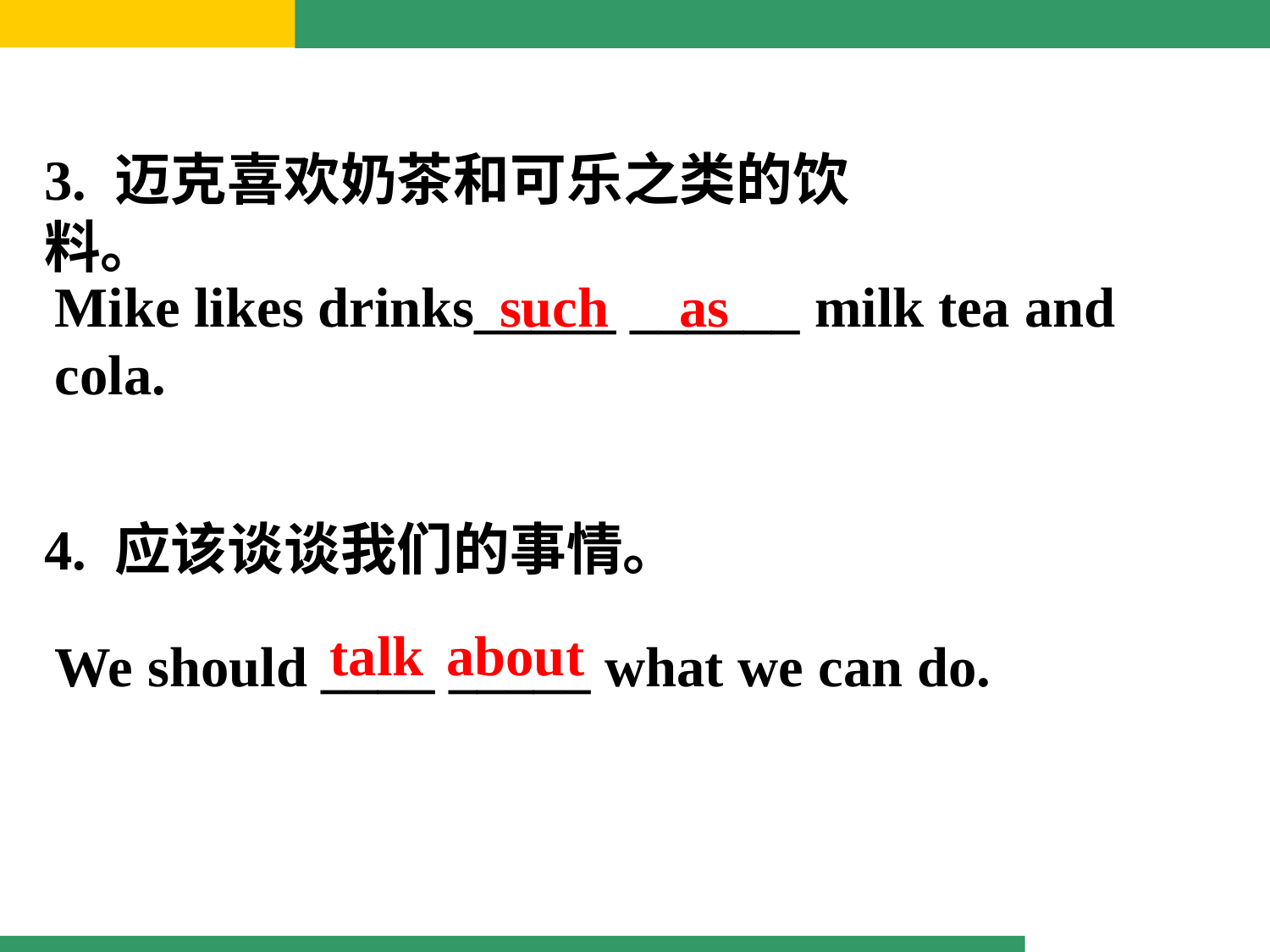

3. 迈克喜欢奶茶和可乐之类的饮料。
Mike likes drinks_____ ______ milk tea and cola.
such
as
4. 应该谈谈我们的事情。
talk
about
We should ____ _____ what we can do.